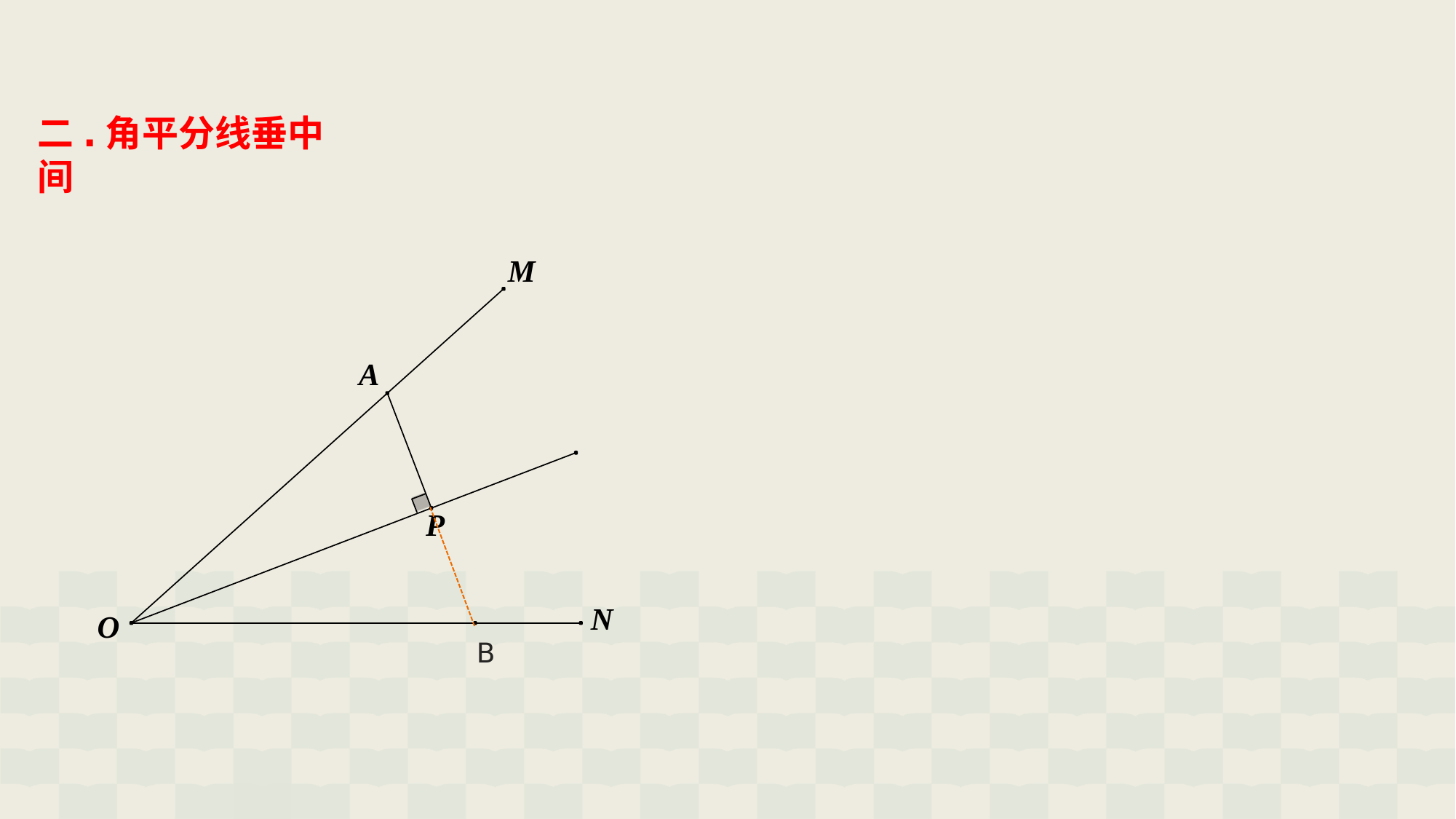

# 二.角平分线垂中间
M

A

P

N
O

B